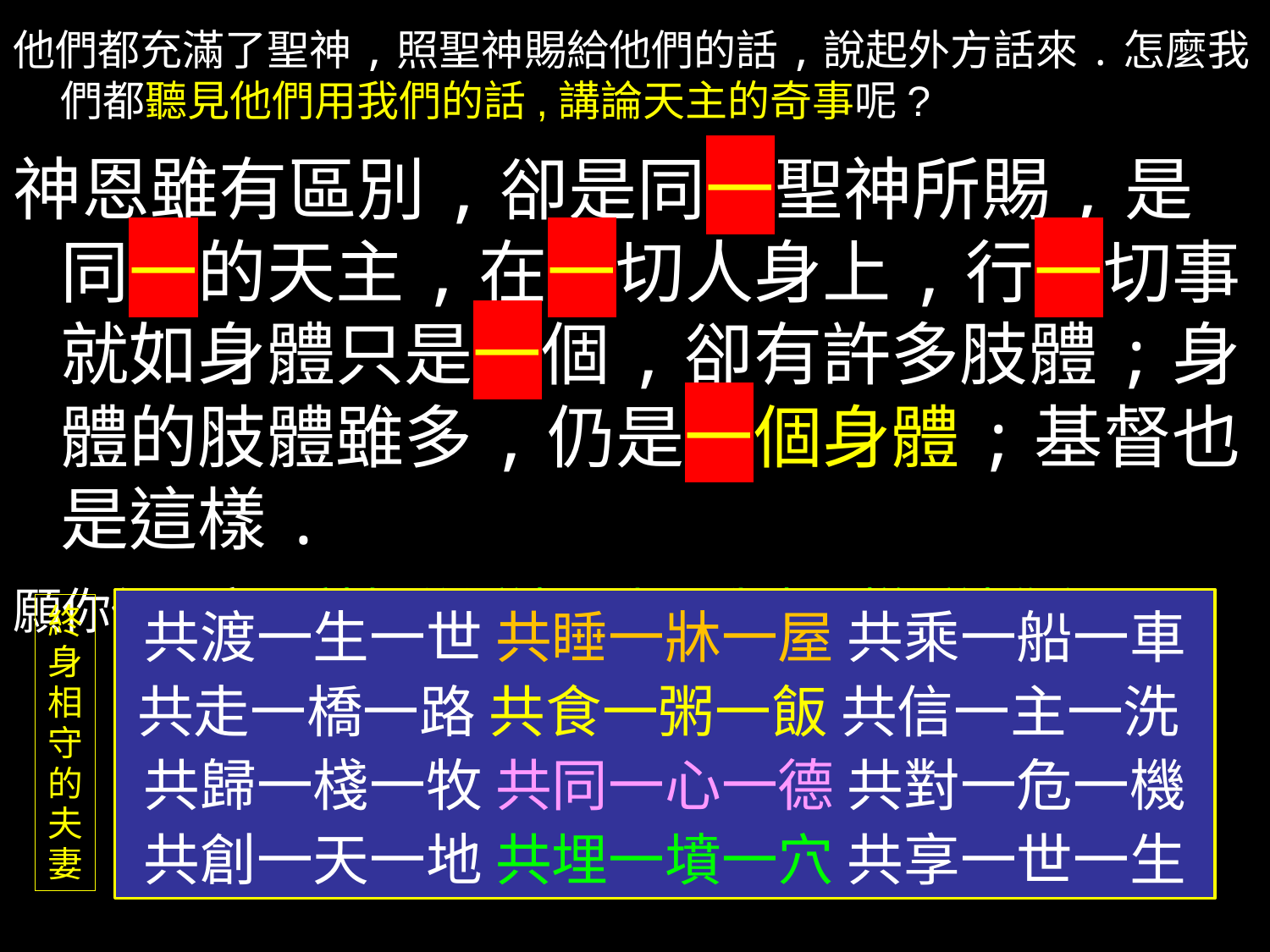

他們都充滿了聖神,照聖神賜給他們的話,說起外方話來.怎麼我們都聽見他們用我們的話,講論天主的奇事呢?
神恩雖有區別,卻是同一聖神所賜,是同一的天主,在一切人身上,行一切事.就如身體只是一個,卻有許多肢體;身體的肢體雖多,仍是一個身體;基督也是這樣.
願你們平安!就如父派遣了我,我也同樣派遣你們.

共渡一生一世 共睡一牀一屋 共乘一船一車
共走一橋一路 共食一粥一飯 共信一主一洗
共歸一棧一牧 共同一心一德 共對一危一機
共創一天一地 共埋一墳一穴 共享一世一生
終身相守的夫妻